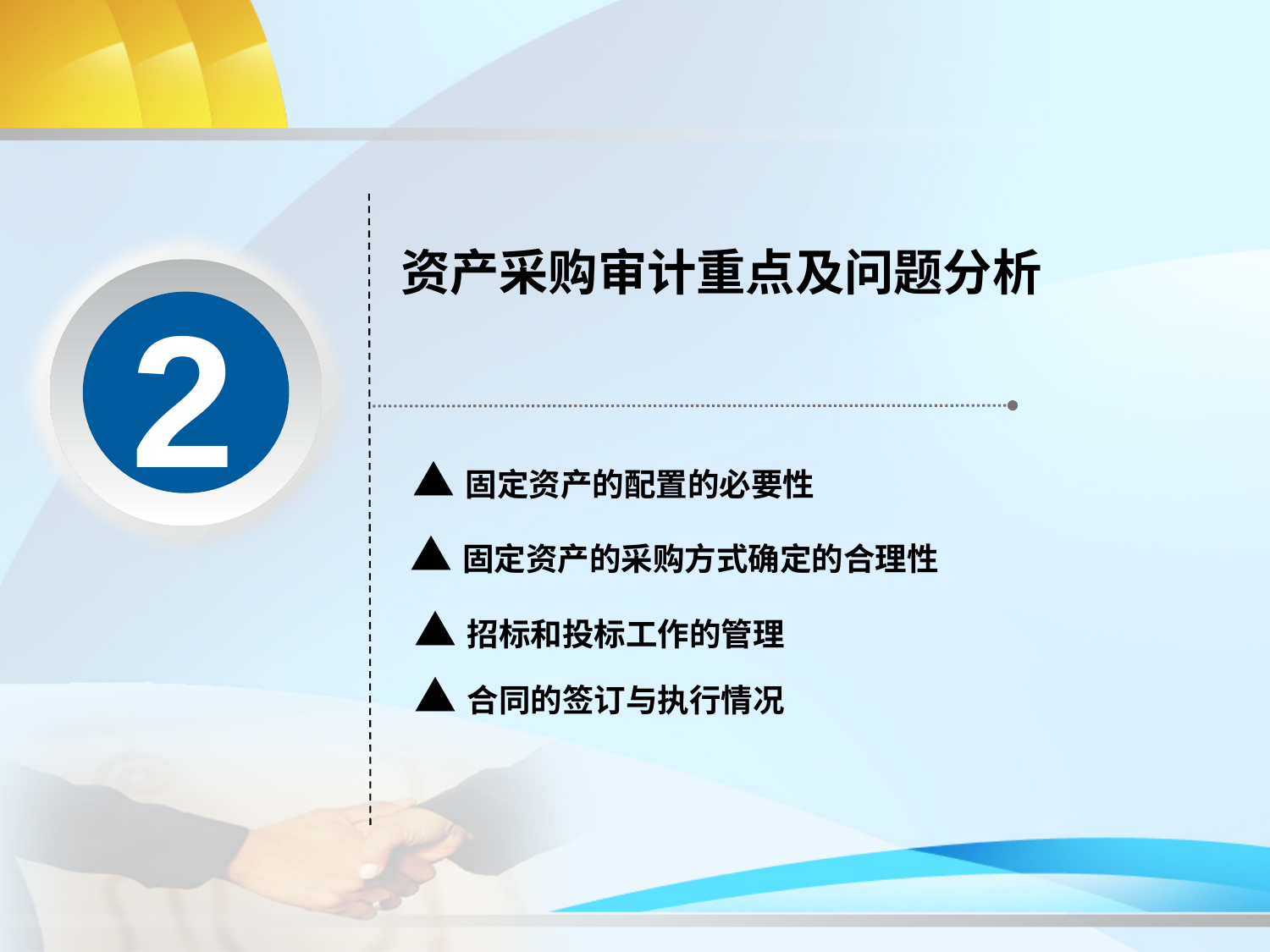

资产采购审计重点及问题分析
2
▲固定资产的配置的必要性

▲固定资产的采购方式确定的合理性
▲招标和投标工作的管理

▲合同的签订与执行情况